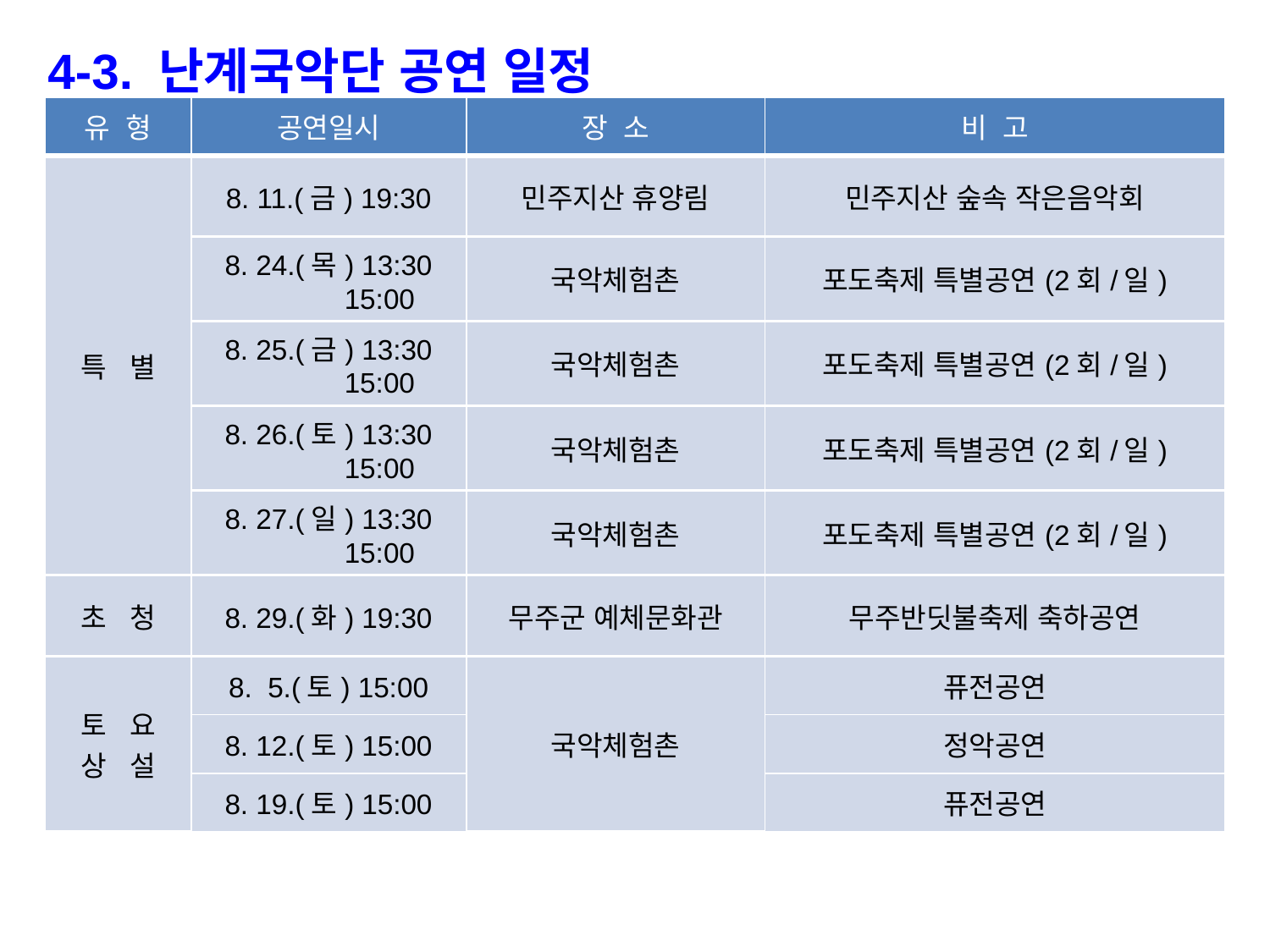

4-3. 난계국악단 공연 일정
| 유 형 | 공연일시 | 장 소 | 비 고 |
| --- | --- | --- | --- |
| 특 별 | 8. 11.(금) 19:30 | 민주지산 휴양림 | 민주지산 숲속 작은음악회 |
|  | 8. 24.(목) 13:30 15:00 | 국악체험촌 | 포도축제 특별공연(2회/일) |
|  | 8. 25.(금) 13:30 15:00 | 국악체험촌 | 포도축제 특별공연(2회/일) |
|  | 8. 26.(토) 13:30 15:00 | 국악체험촌 | 포도축제 특별공연(2회/일) |
|  | 8. 27.(일) 13:30 15:00 | 국악체험촌 | 포도축제 특별공연(2회/일) |
| 초 청 | 8. 29.(화) 19:30 | 무주군 예체문화관 | 무주반딧불축제 축하공연 |
| 토 요 상 설 | 8. 5.(토) 15:00 | 국악체험촌 | 퓨전공연 |
|  | 8. 12.(토) 15:00 |  | 정악공연 |
|  | 8. 19.(토) 15:00 |  | 퓨전공연 |